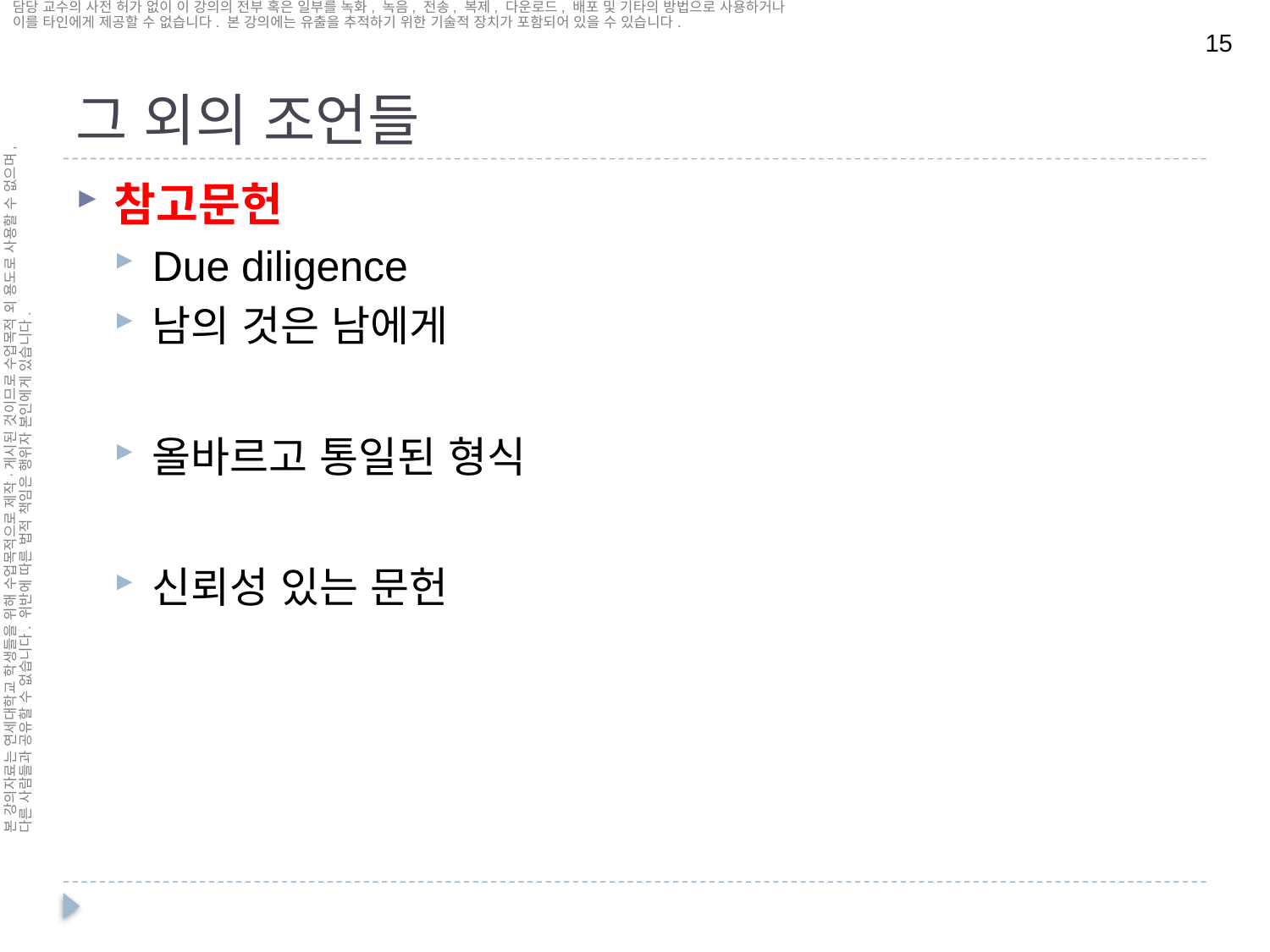

# 그 외의 조언들
15
참고문헌
Due diligence
남의 것은 남에게

올바르고 통일된 형식

신뢰성 있는 문헌